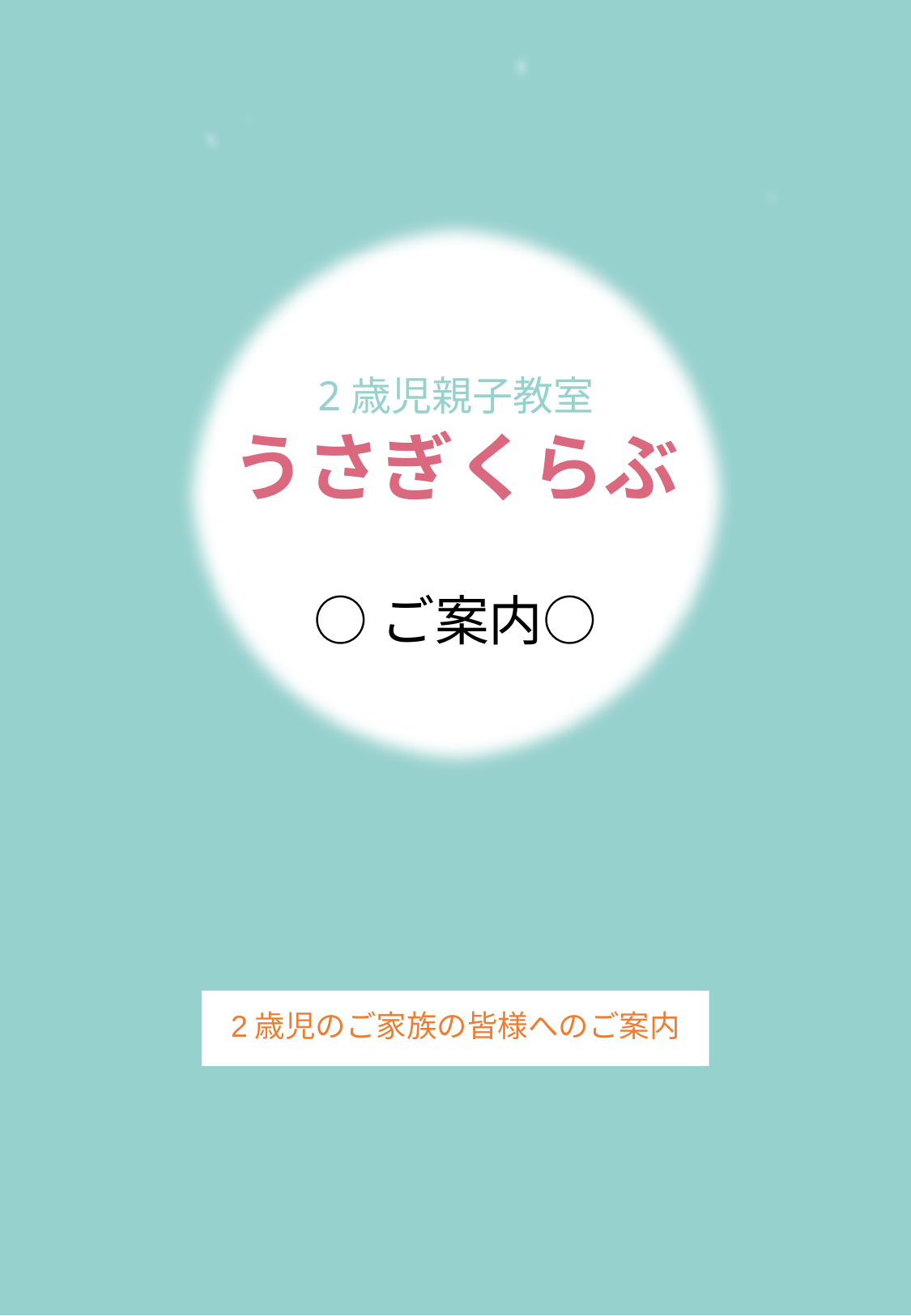

幼保連携型認定こども園　GCLIP幼稚園

2歳児親子教室
うさぎくらぶ
○ご案内○

2歳児のご家族の皆様へのご案内